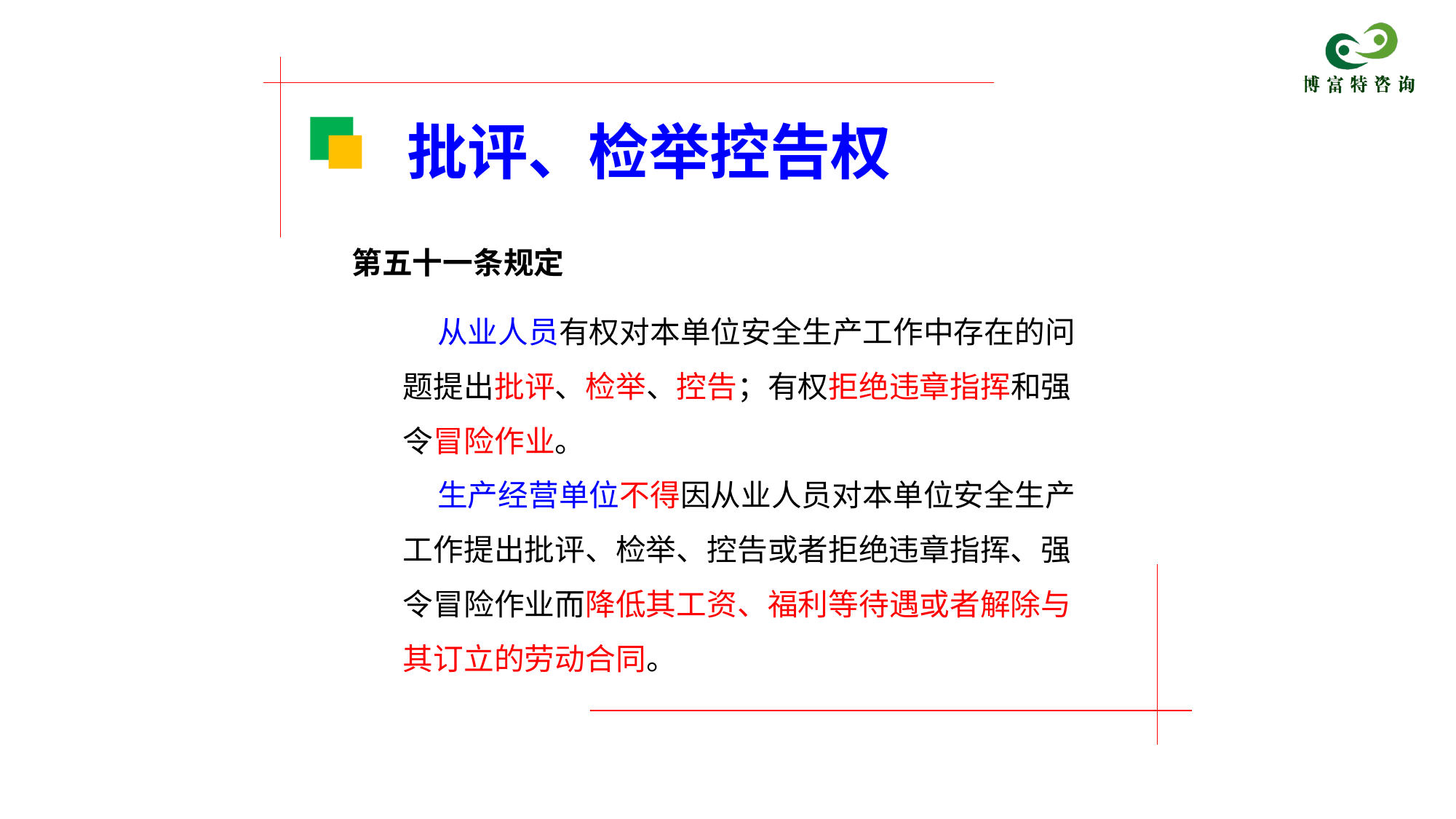

批评、检举控告权

第五十一条规定
    从业人员有权对本单位安全生产工作中存在的问
题提出批评、检举、控告；有权拒绝违章指挥和强
令冒险作业。
    生产经营单位不得因从业人员对本单位安全生产
工作提出批评、检举、控告或者拒绝违章指挥、强
令冒险作业而降低其工资、福利等待遇或者解除与
其订立的劳动合同。